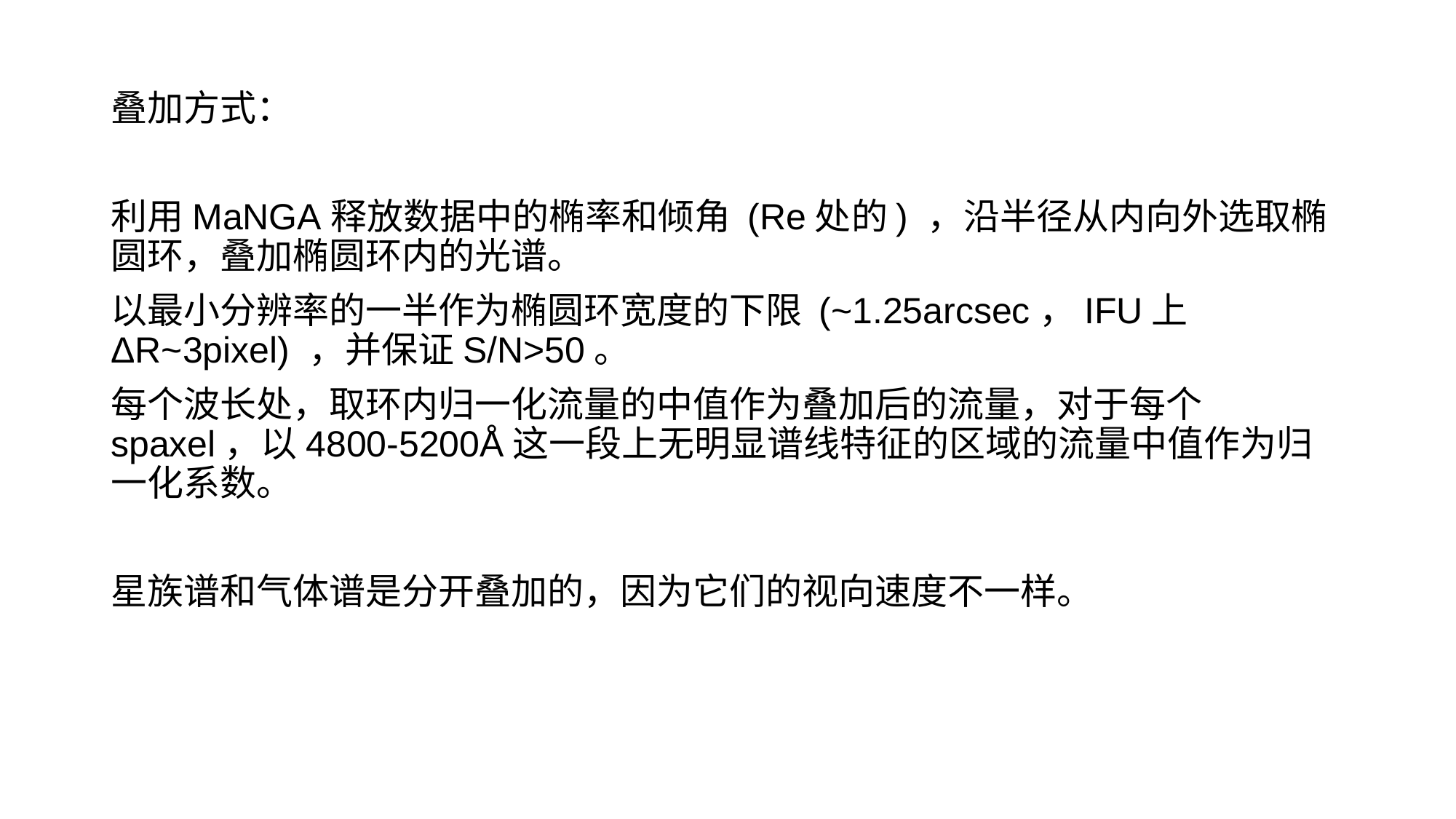

叠加方式：

利用MaNGA释放数据中的椭率和倾角 (Re处的) ，沿半径从内向外选取椭圆环，叠加椭圆环内的光谱。
以最小分辨率的一半作为椭圆环宽度的下限 (~1.25arcsec，IFU上ΔR~3pixel) ，并保证S/N>50。
每个波长处，取环内归一化流量的中值作为叠加后的流量，对于每个spaxel，以4800-5200Å这一段上无明显谱线特征的区域的流量中值作为归一化系数。

星族谱和气体谱是分开叠加的，因为它们的视向速度不一样。